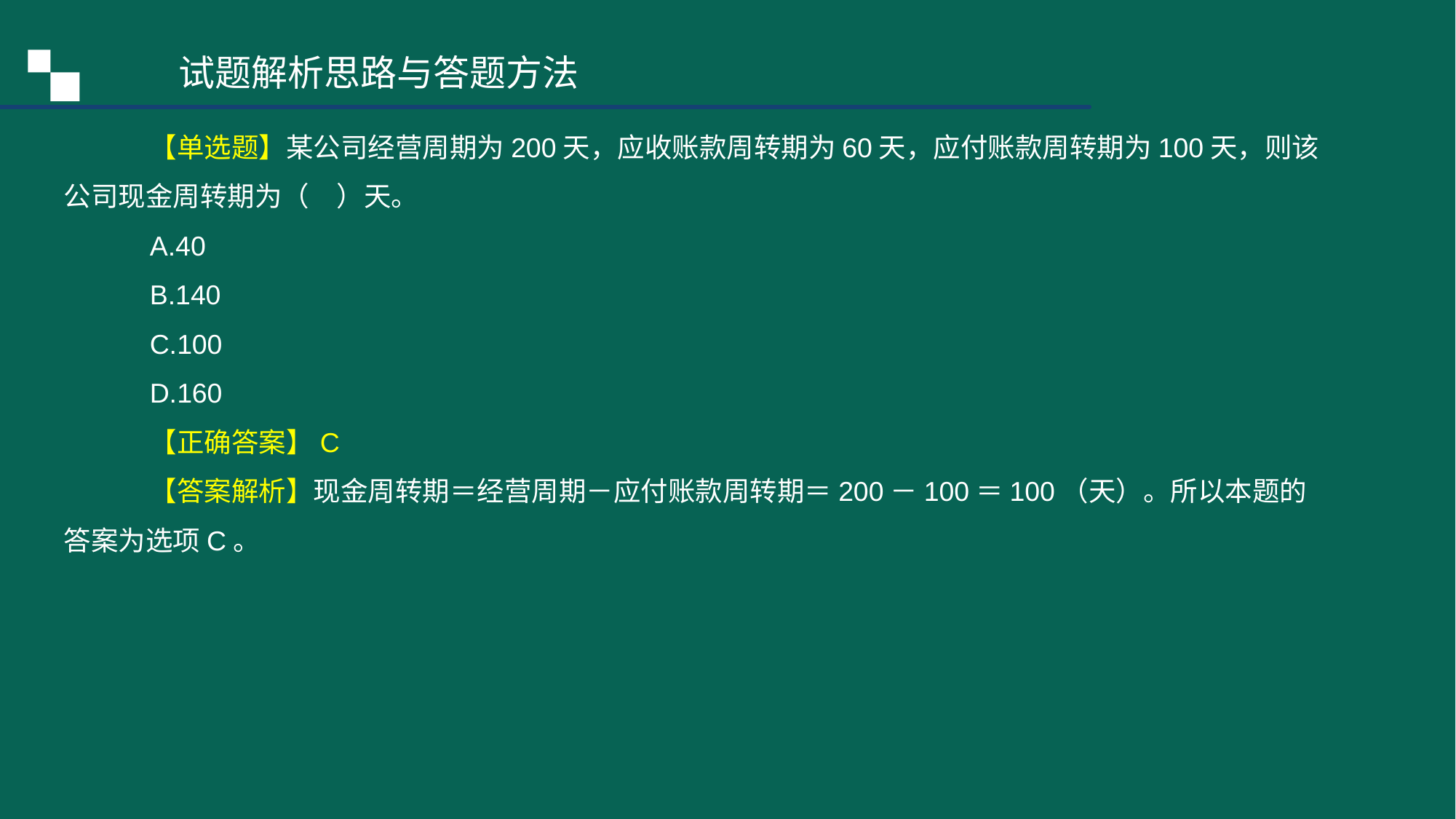

试题解析思路与答题方法
【单选题】某公司经营周期为200天，应收账款周转期为60天，应付账款周转期为100天，则该公司现金周转期为（　）天。
A.40
B.140
C.100
D.160
【正确答案】C
【答案解析】现金周转期＝经营周期－应付账款周转期＝200－100＝100（天）。所以本题的答案为选项C。